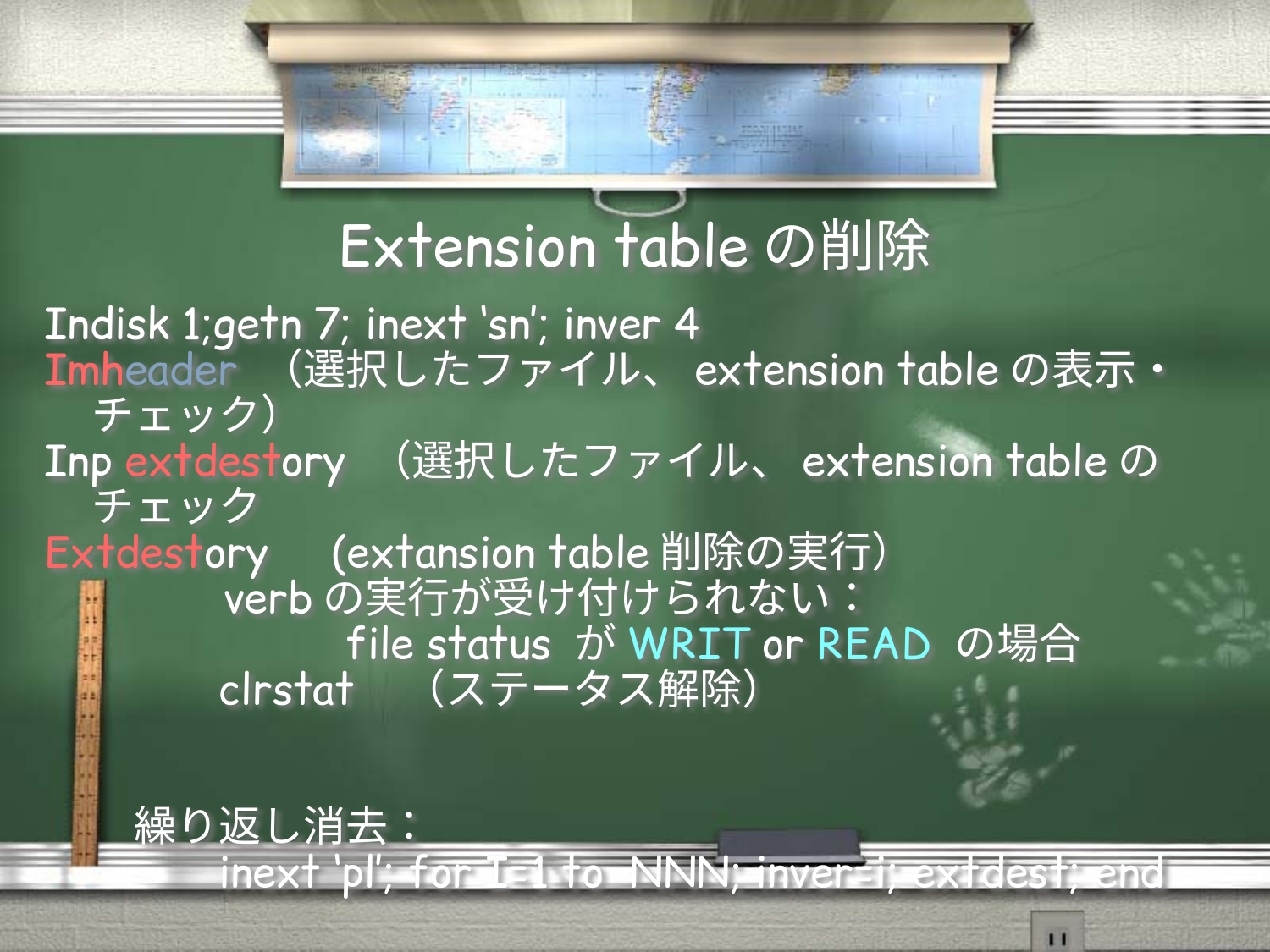

# Extension tableの削除
Indisk 1;getn 7; inext ‘sn’; inver 4
Imheader （選択したファイル、extension tableの表示・チェック）
Inp extdestory （選択したファイル、extension tableのチェック
Extdestory　(extansion table削除の実行）
　　　　verbの実行が受け付けられない：
			file status がWRIT or READ の場合
		clrstat   （ステータス解除）

	　繰り返し消去：
		inext ‘pl’; for I=1 to  NNN; inver=i; extdest; end